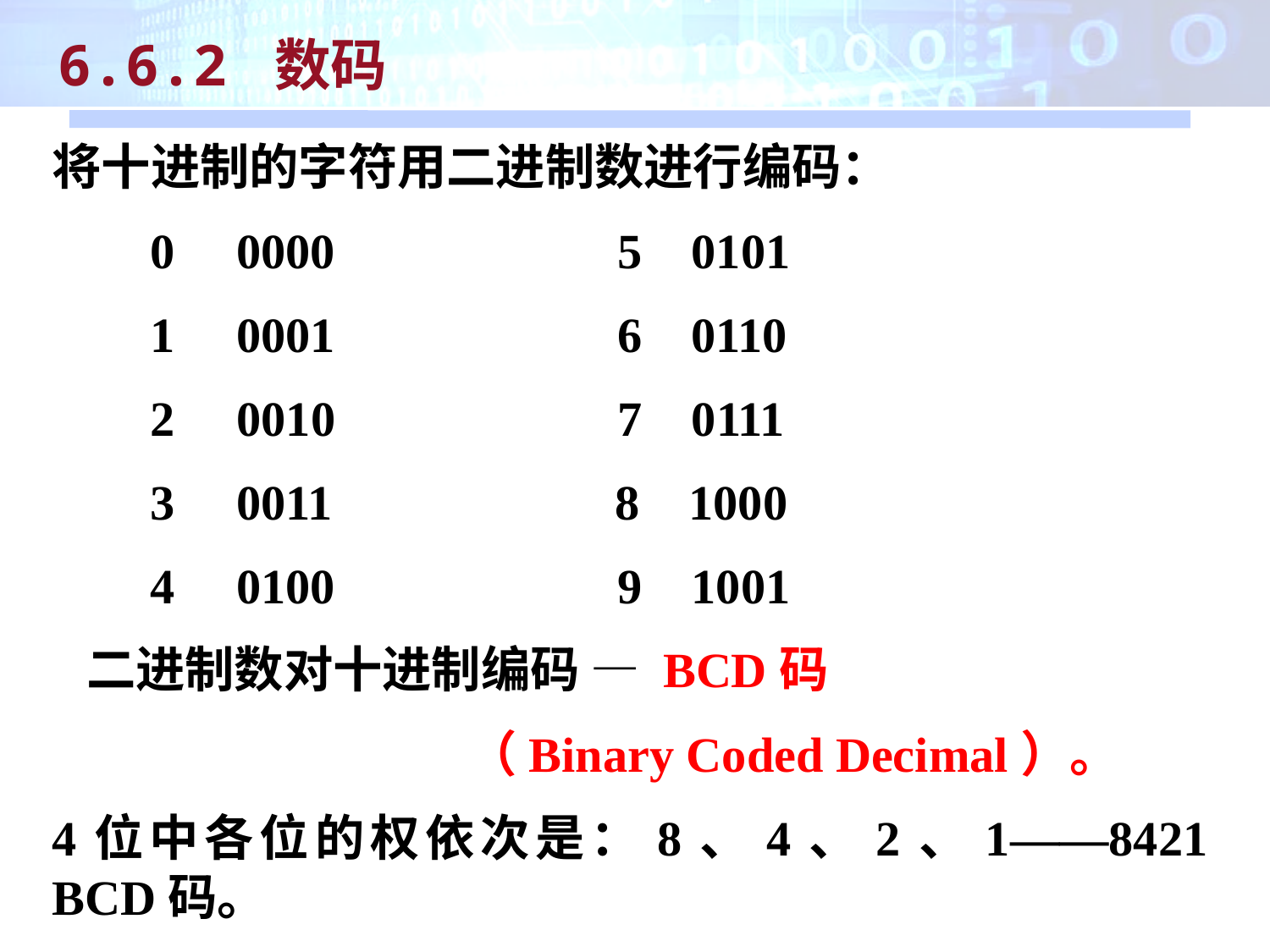

6.6.2 数码
将十进制的字符用二进制数进行编码：
        0     0000                       5    0101
        1     0001                       6    0110
        2     0010                       7    0111
        3     0011                       8    1000
        4     0100                       9    1001
  二进制数对十进制编码 — BCD码
                                    （Binary Coded Decimal）。
4位中各位的权依次是：8、4、2、1——8421 BCD码。